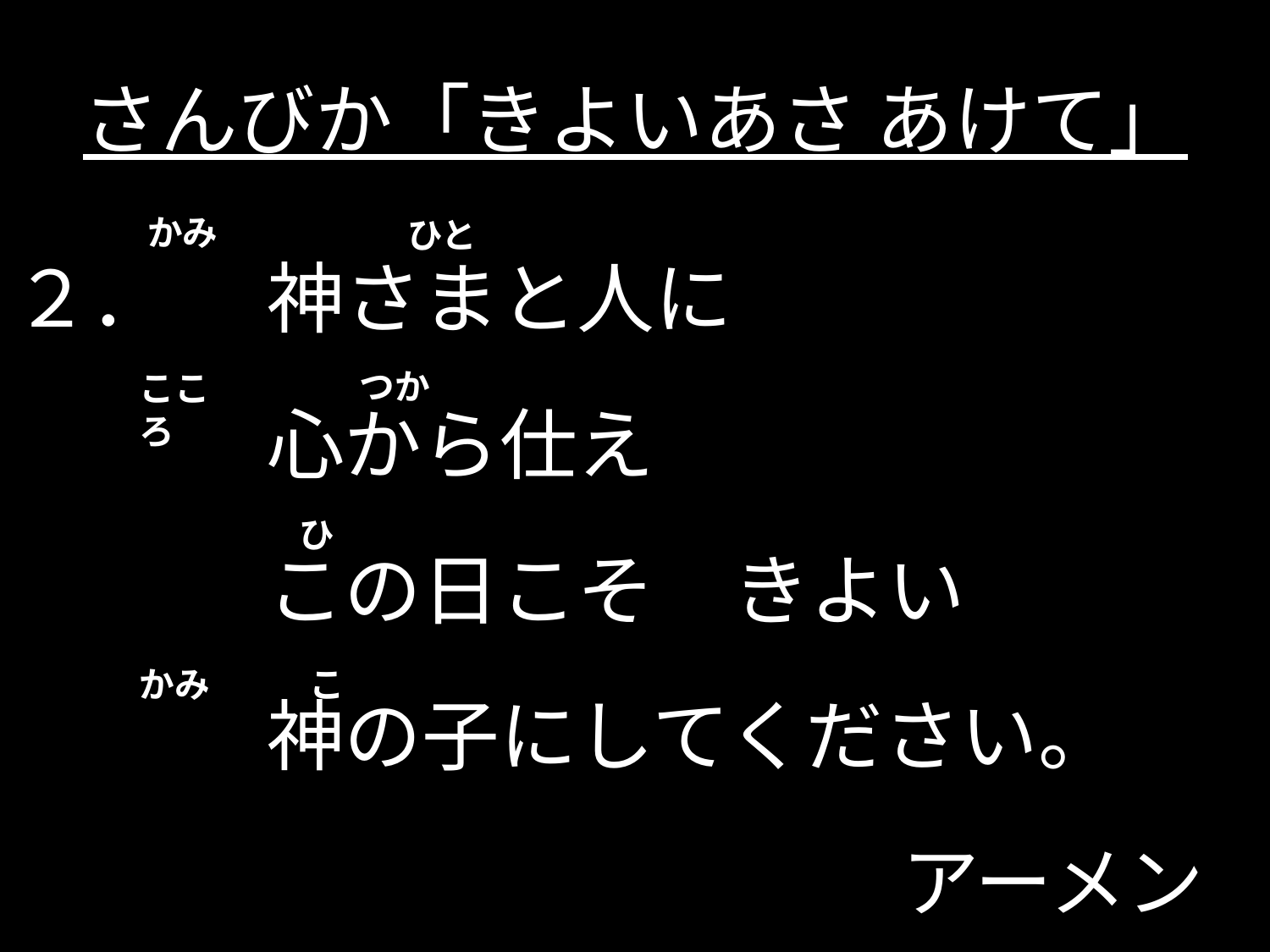

# さんびか「きよいあさ あけて」
かみ
２．	神さまと人に
　　	心から仕え
　　	この日こそ　きよい
　　	神の子にしてください。
　　						アーメン

ひと
つか
こころ
ひ
かみ
こ